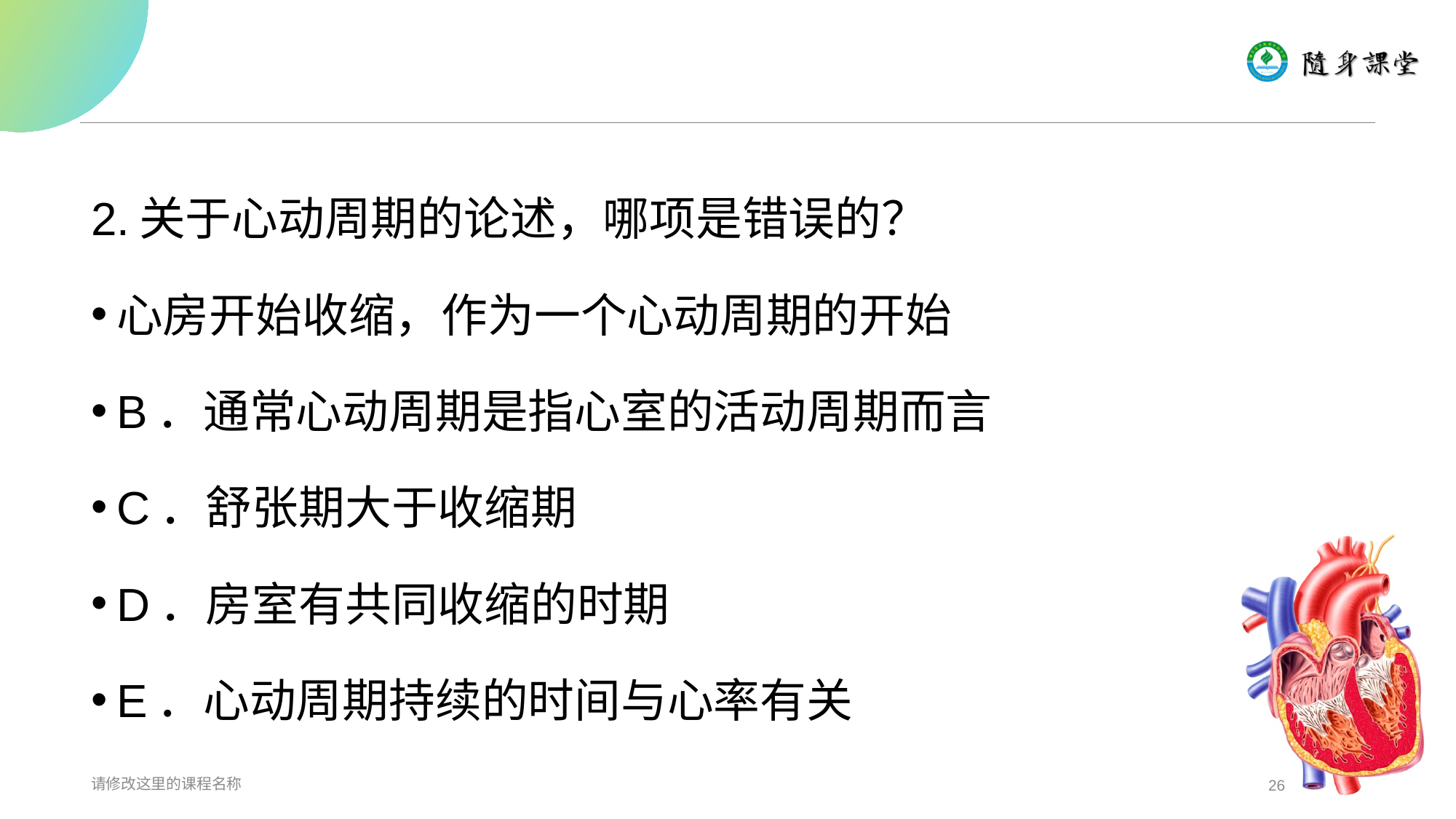

#
2.关于心动周期的论述，哪项是错误的？
心房开始收缩，作为一个心动周期的开始
B．通常心动周期是指心室的活动周期而言
C．舒张期大于收缩期
D．房室有共同收缩的时期
E．心动周期持续的时间与心率有关
请修改这里的课程名称
26